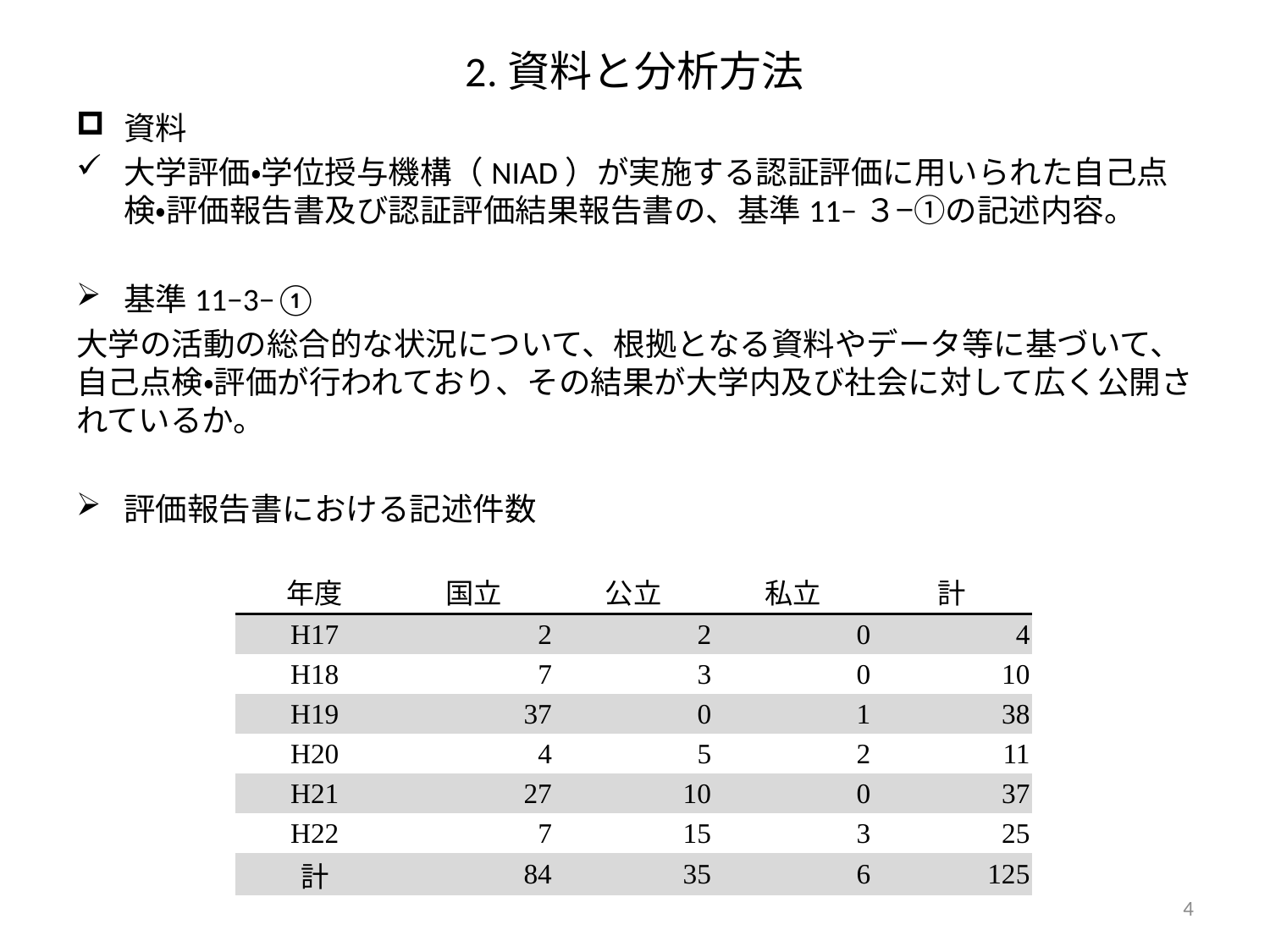

2.資料と分析方法
資料
大学評価・学位授与機構（NIAD）が実施する認証評価に用いられた自己点検・評価報告書及び認証評価結果報告書の、基準11−３−①の記述内容。

基準11−3−①
大学の活動の総合的な状況について、根拠となる資料やデータ等に基づいて、自己点検・評価が行われており、その結果が大学内及び社会に対して広く公開されているか。

評価報告書における記述件数
| 年度 | 国立 | 公立 | 私立 | 計 |
| --- | --- | --- | --- | --- |
| H17 | 2 | 2 | 0 | 4 |
| H18 | 7 | 3 | 0 | 10 |
| H19 | 37 | 0 | 1 | 38 |
| H20 | 4 | 5 | 2 | 11 |
| H21 | 27 | 10 | 0 | 37 |
| H22 | 7 | 15 | 3 | 25 |
| 計 | 84 | 35 | 6 | 125 |
4